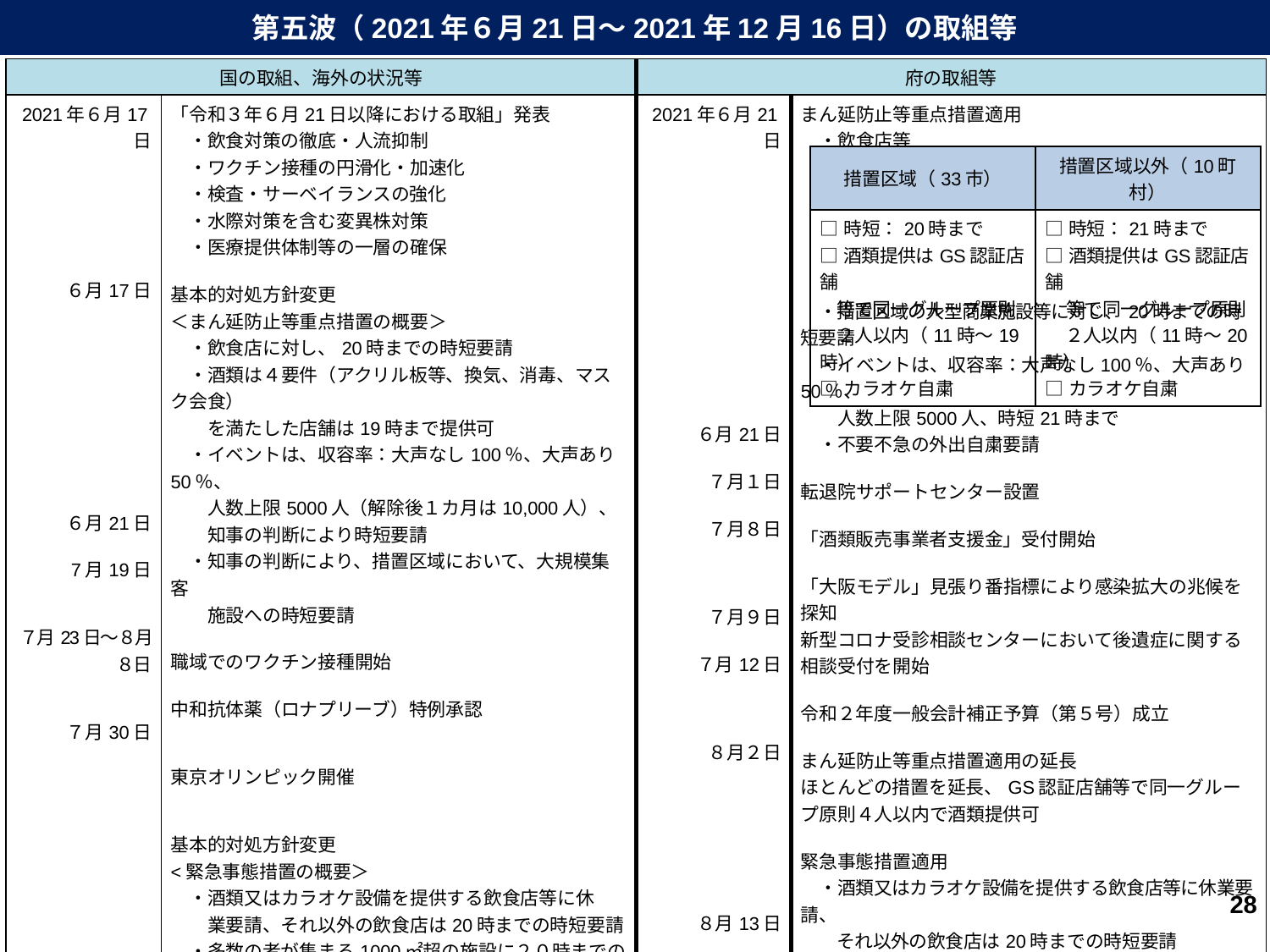

第五波（2021年６月21日～2021年12月16日）の取組等
| 国の取組、海外の状況等 |  | 府の取組等 |  |
| --- | --- | --- | --- |
| 2021年６月17日 ６月17日 ６月21日 7月19日 ７月23日～８月８日 ７月30日 | 「令和３年６月21日以降における取組」発表 　・飲食対策の徹底・人流抑制 　・ワクチン接種の円滑化・加速化 　・検査・サーベイランスの強化 　・水際対策を含む変異株対策 　・医療提供体制等の一層の確保 基本的対処方針変更 ＜まん延防止等重点措置の概要＞ 　・飲食店に対し、20時までの時短要請 　・酒類は４要件（アクリル板等、換気、消毒、マスク会食） 　　を満たした店舗は19時まで提供可 　・イベントは、収容率：大声なし100％、大声あり50％、 　　人数上限5000人（解除後１カ月は10,000人）、 　　知事の判断により時短要請 　・知事の判断により、措置区域において、大規模集客 　　施設への時短要請 職域でのワクチン接種開始 中和抗体薬（ロナプリーブ）特例承認 東京オリンピック開催 基本的対処方針変更 <緊急事態措置の概要＞ 　・酒類又はカラオケ設備を提供する飲食店等に休 　　業要請、それ以外の飲食店は20時までの時短要請 　・多数の者が集まる1000㎡超の施設に２０時までの 　　時短要請 　・イベントは、収容率：50％、人数上限5000人、21時まで 　 の時短要請 | 2021年６月21日 ６月21日 ７月１日 ７月８日 ７月９日 ７月12日 ８月２日 ８月13日 | まん延防止等重点措置適用 　・飲食店等 　・措置区域の大型商業施設等に対し、20時までの時短要請 　・イベントは、収容率：大声なし100％、大声あり50％、 　　人数上限5000人、時短21時まで 　・不要不急の外出自粛要請 転退院サポートセンター設置 「酒類販売事業者支援金」受付開始 「大阪モデル」見張り番指標により感染拡大の兆候を探知 新型コロナ受診相談センターにおいて後遺症に関する 相談受付を開始 令和２年度一般会計補正予算（第５号）成立 まん延防止等重点措置適用の延長 ほとんどの措置を延長、GS認証店舗等で同一グループ原則４人以内で酒類提供可 緊急事態措置適用 　・酒類又はカラオケ設備を提供する飲食店等に休業要請、　 　　それ以外の飲食店は20時までの時短要請 　・大型商業施設等に20時までの時短要請 　・イベントは、収容率：50％、人数上限5000人、21時まで 　　の時短要請 　・不要不急の外出自粛要請 入院患者待機ステーション運用再開 |
| 措置区域（33市） | 措置区域以外（10町村） |
| --- | --- |
| □時短：20時まで □酒類提供はGS認証店舗 等で同一グループ原則 ２人以内（11時～19時） □カラオケ自粛 | □時短：21時まで □酒類提供はGS認証店舗 　 等で同一グループ原則 ２人以内（11時～20時） □カラオケ自粛 |
28